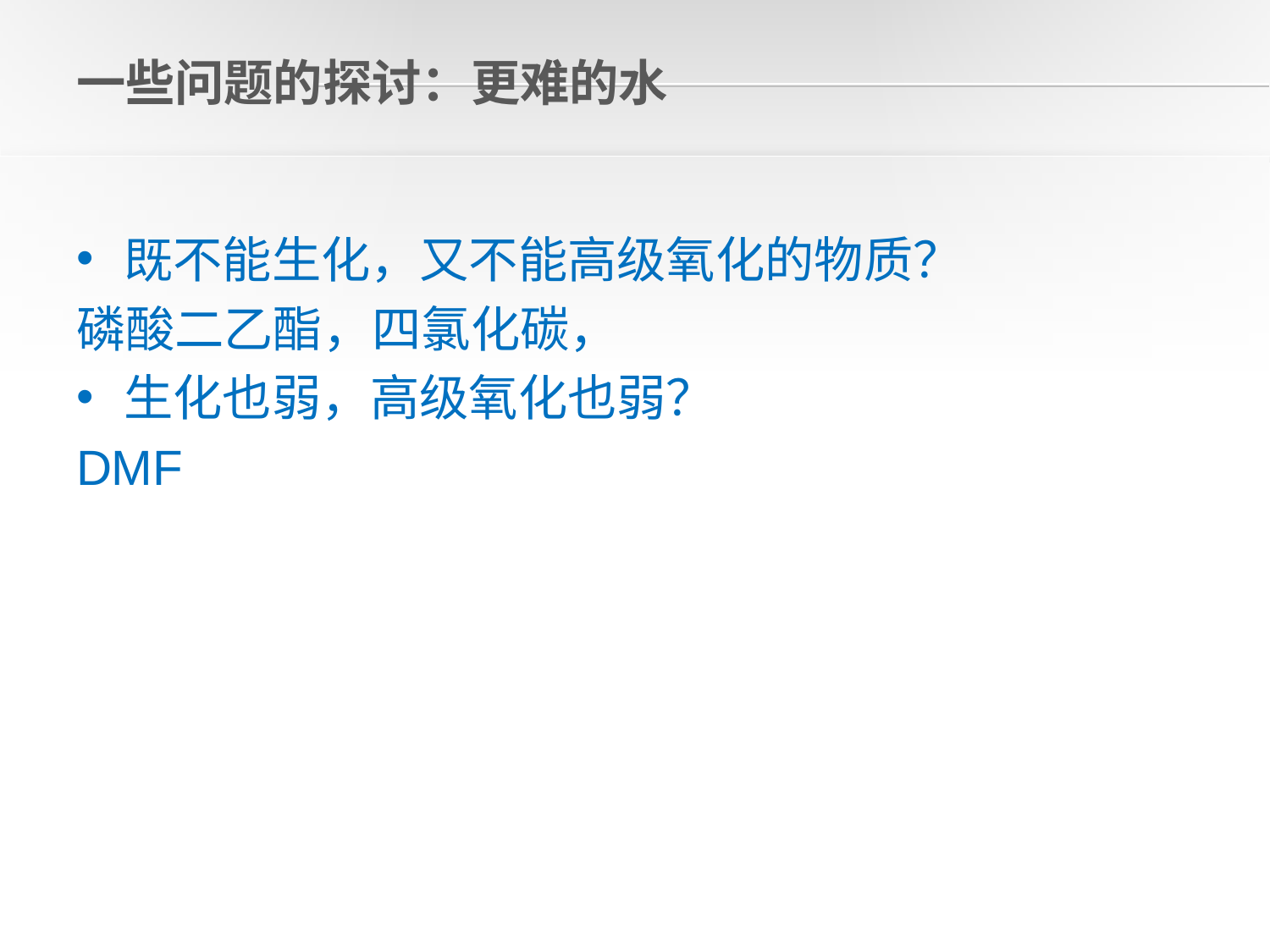

# 一些问题的探讨：更难的水
既不能生化，又不能高级氧化的物质？
磷酸二乙酯，四氯化碳，
生化也弱，高级氧化也弱？
DMF